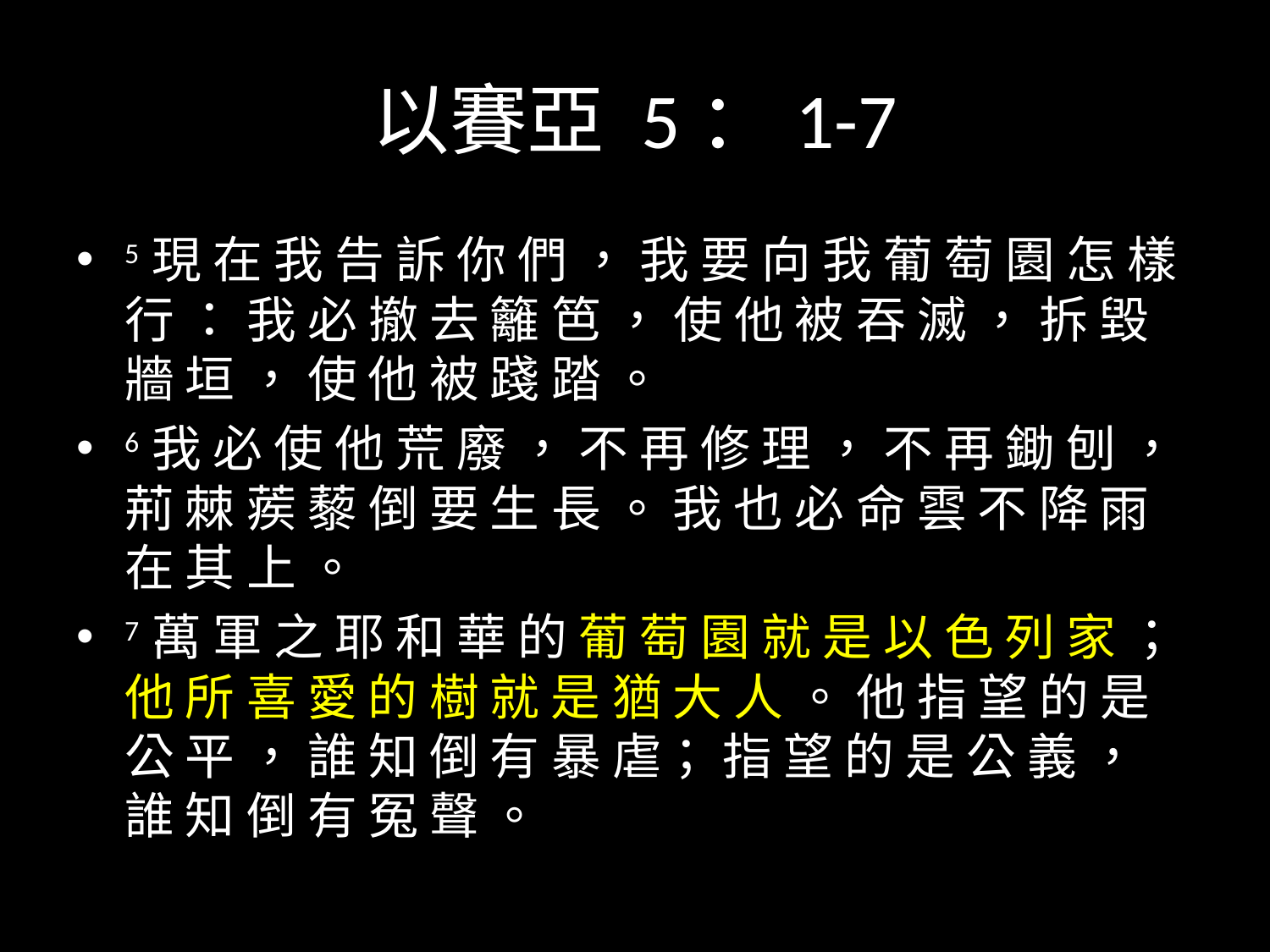

# 以賽亞 5：1-7
5 現 在 我 告 訴 你 們 ， 我 要 向 我 葡 萄 園 怎 樣 行 ： 我 必 撤 去 籬 笆 ， 使 他 被 吞 滅 ， 拆 毀 牆 垣 ， 使 他 被 踐 踏 。
6 我 必 使 他 荒 廢 ， 不 再 修 理 ， 不 再 鋤 刨 ， 荊 棘 蒺 藜 倒 要 生 長 。 我 也 必 命 雲 不 降 雨 在 其 上 。
7 萬 軍 之 耶 和 華 的 葡 萄 園 就 是 以 色 列 家 ； 他 所 喜 愛 的 樹 就 是 猶 大 人 。 他 指 望 的 是 公 平 ， 誰 知 倒 有 暴 虐； 指 望 的 是 公 義 ， 誰 知 倒 有 冤 聲 。